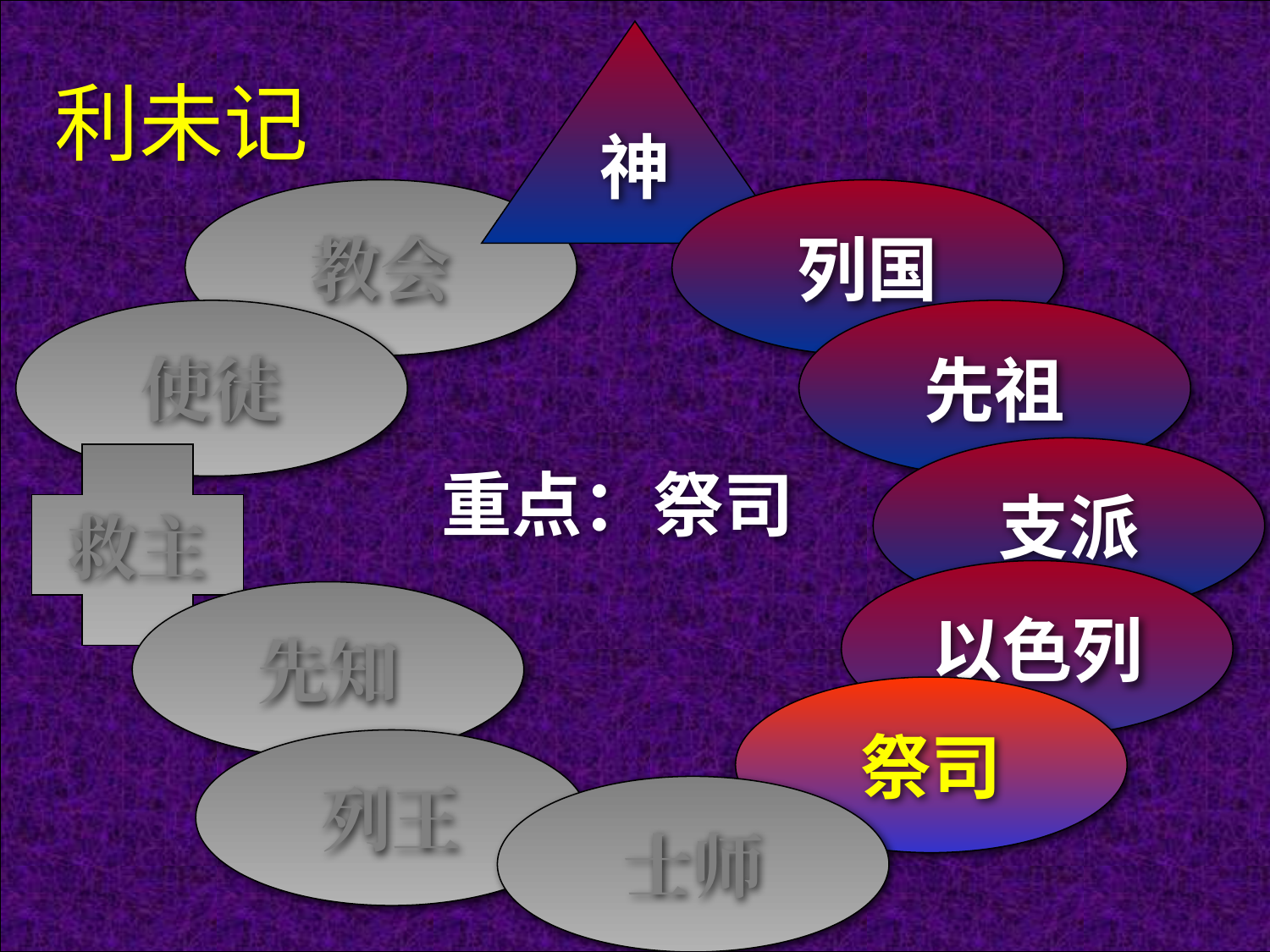

利未记
神

教会
列国

使徒
先祖

支派
救主

以色列
先知

祭司

列王

士师
重点：祭司